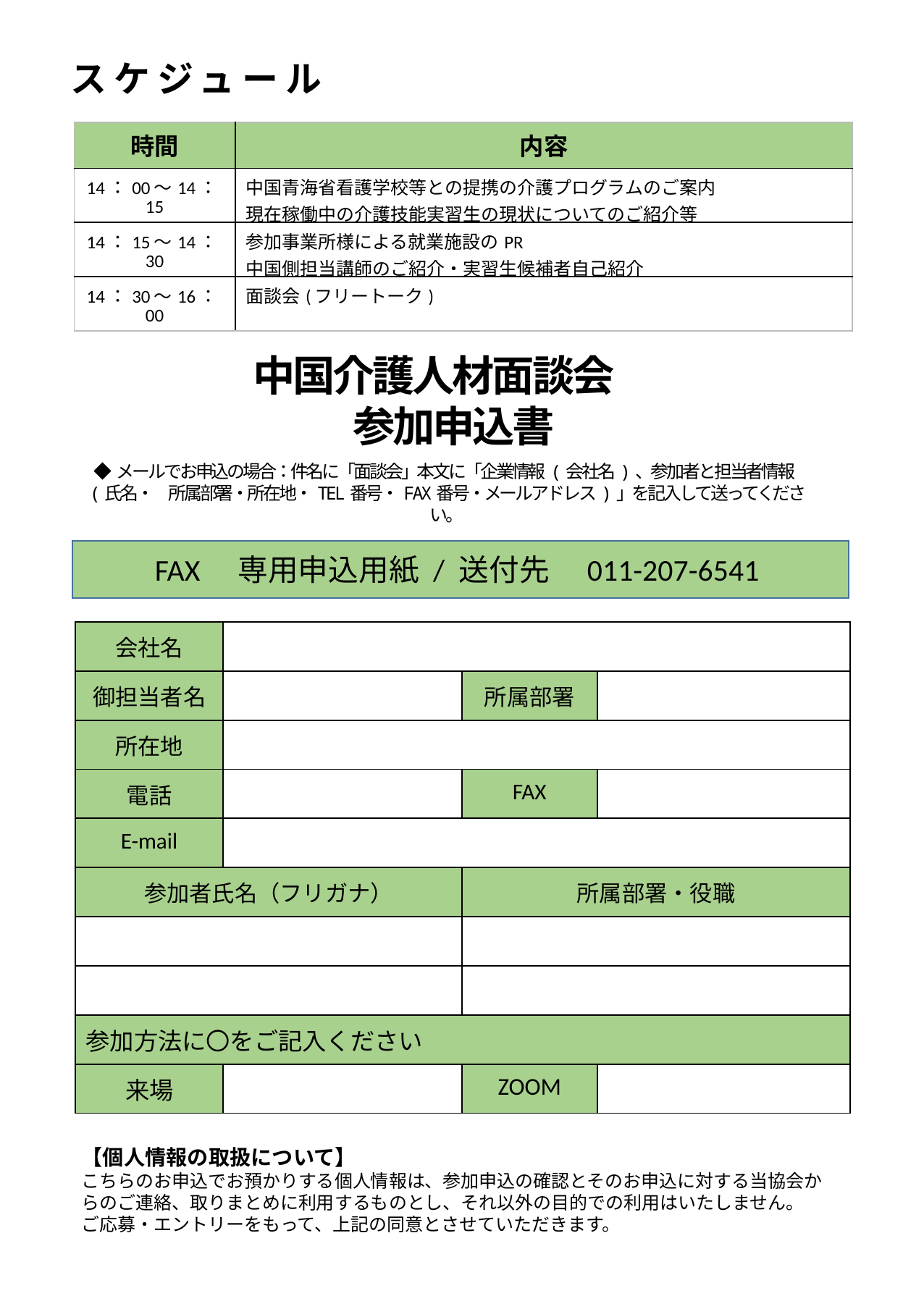

スケジュール

| 時間 | 内容 |
| --- | --- |
| 14：00～14：15 | 中国青海省看護学校等との提携の介護プログラムのご案内 現在稼働中の介護技能実習生の現状についてのご紹介等 |
| 14：15～14：30 | 参加事業所様による就業施設のPR 中国側担当講師のご紹介・実習生候補者自己紹介 |
| 14：30～16：00 | 面談会(フリートーク) |
中国介護人材面談会
参加申込書
◆メールでお申込の場合：件名に「面談会」本文に「企業情報(会社名)、参加者と担当者情報(氏名・　所属部署・所在地・TEL番号・FAX番号・メールアドレス)」を記入して送ってください。

FAX　専用申込用紙 / 送付先　011-207-6541
| 会社名 |  |  |  |
| --- | --- | --- | --- |
| 御担当者名 |  | 所属部署 |  |
| 所在地 |  |  |  |
| 電話 |  | FAX |  |
| E-mail |  |  |  |
| 参加者氏名（フリガナ） |  | 所属部署・役職 |  |
|  |  |  |  |
|  |  |  |  |
2021年8月26日（木）
14：00 ~ 16：00
先着5名様
| 参加方法に〇をご記入ください |  |  |  |
| --- | --- | --- | --- |
| 来場 |  | ZOOM |  |
【個人情報の取扱について】
こちらのお申込でお預かりする個人情報は、参加申込の確認とそのお申込に対する当協会からのご連絡、取りまとめに利用するものとし、それ以外の目的での利用はいたしません。
ご応募・エントリーをもって、上記の同意とさせていただきます。
MAIL  ：   ginou@school.com